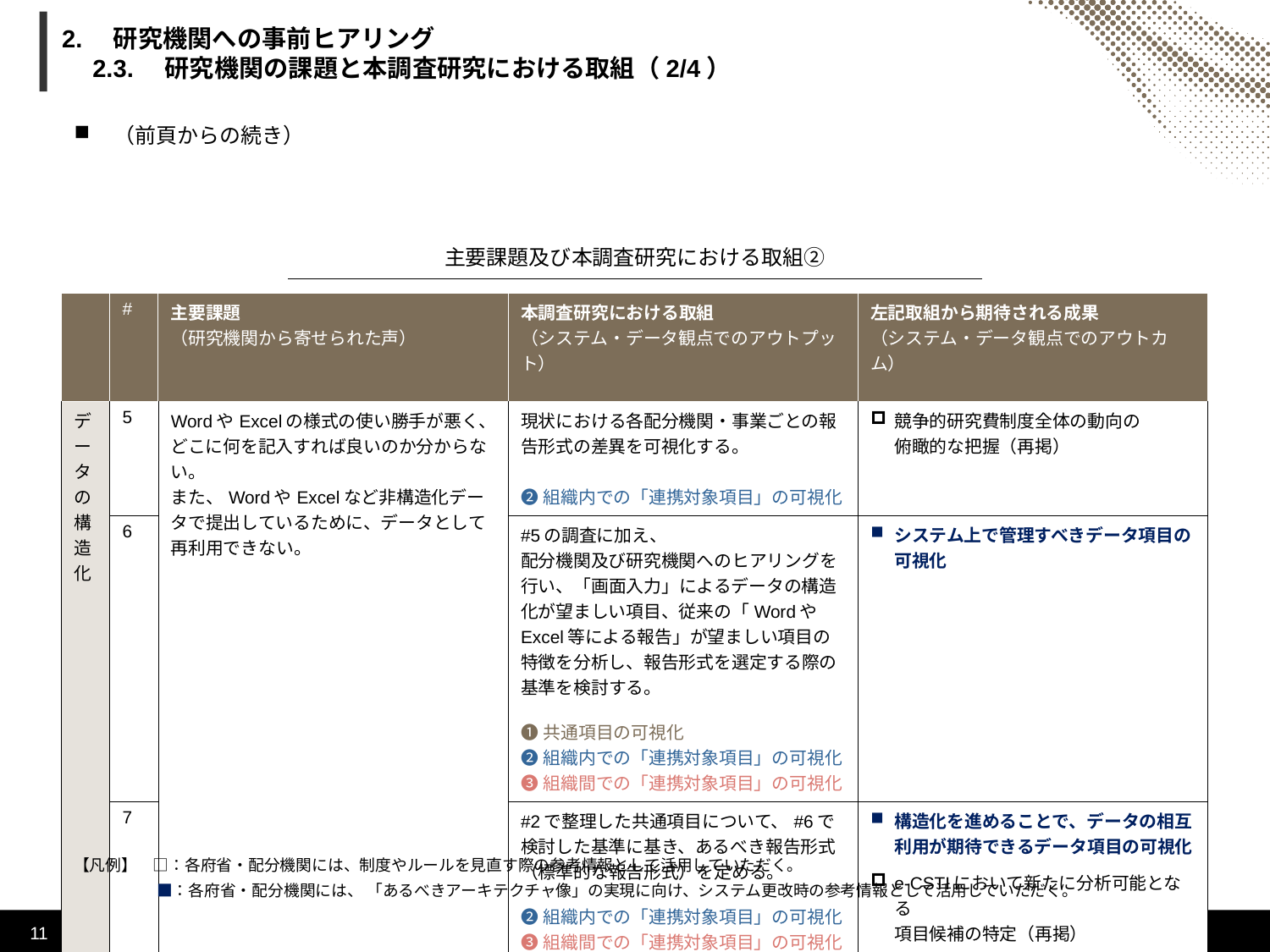

# 2.　研究機関への事前ヒアリング 　2.3.　研究機関の課題と本調査研究における取組（2/4）
（前頁からの続き）
主要課題及び本調査研究における取組②
|  | # | 主要課題 （研究機関から寄せられた声） | 本調査研究における取組 （システム・データ観点でのアウトプット） | 左記取組から期待される成果 （システム・データ観点でのアウトカム） |
| --- | --- | --- | --- | --- |
| データの構造化 | 5 | WordやExcelの様式の使い勝手が悪く、どこに何を記入すれば良いのか分からない。 また、WordやExcelなど非構造化データで提出しているために、データとして再利用できない。 | 現状における各配分機関・事業ごとの報告形式の差異を可視化する。 ❷組織内での「連携対象項目」の可視化 | 競争的研究費制度全体の動向の 俯瞰的な把握（再掲） |
|  | 6 |  | #5の調査に加え、 配分機関及び研究機関へのヒアリングを行い、「画面入力」によるデータの構造化が望ましい項目、従来の「WordやExcel等による報告」が望ましい項目の特徴を分析し、報告形式を選定する際の基準を検討する。 ❶共通項目の可視化 ❷組織内での「連携対象項目」の可視化 ❸組織間での「連携対象項目」の可視化 | システム上で管理すべきデータ項目の 可視化 |
|  | 7 |  | #2で整理した共通項目について、#6で検討した基準に基き、あるべき報告形式（標準的な報告形式）を定める。 ❷組織内での「連携対象項目」の可視化 ❸組織間での「連携対象項目」の可視化 | 構造化を進めることで、データの相互利用が期待できるデータ項目の可視化 e-CSTIにおいて新たに分析可能となる 項目候補の特定（再掲） |
【凡例】　□：各府省・配分機関には、制度やルールを見直す際の参考情報として活用していただく。
　　　　　 ■：各府省・配分機関には、 「あるべきアーキテクチャ像」の実現に向け、システム更改時の参考情報として活用していただく。